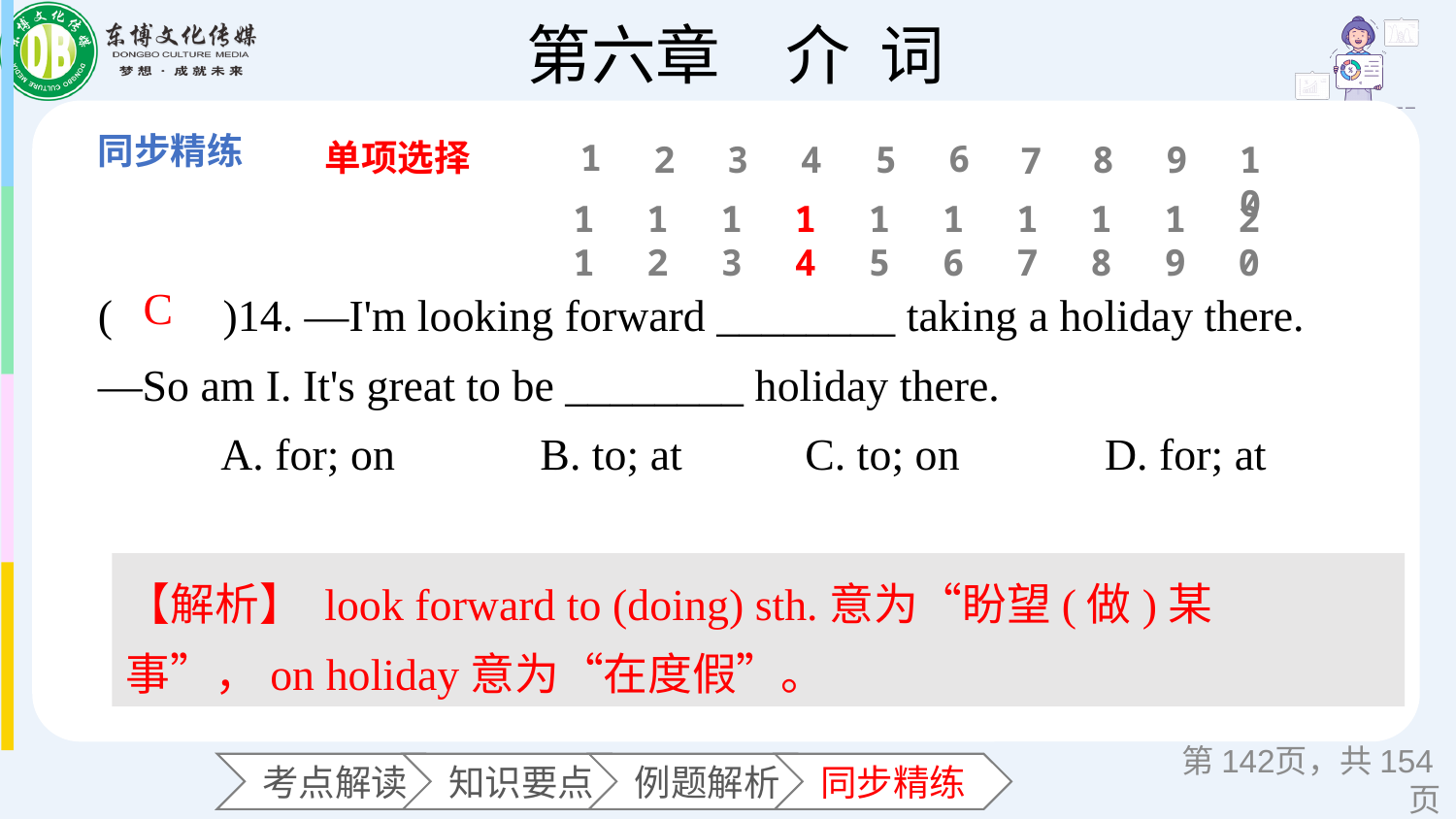

单项选择
1
6
2
3
4
5
8
9
10
7
11
12
13
14
15
16
17
18
19
20
(　　)14. —I'm looking forward ________ taking a holiday there.
—So am I. It's great to be ________ holiday there.
           A. for; on             B. to; at           C. to; on             D. for; at
C
【解析】 look forward to (doing) sth.意为“盼望(做)某事”，on holiday意为“在度假”。
第142页，共154页